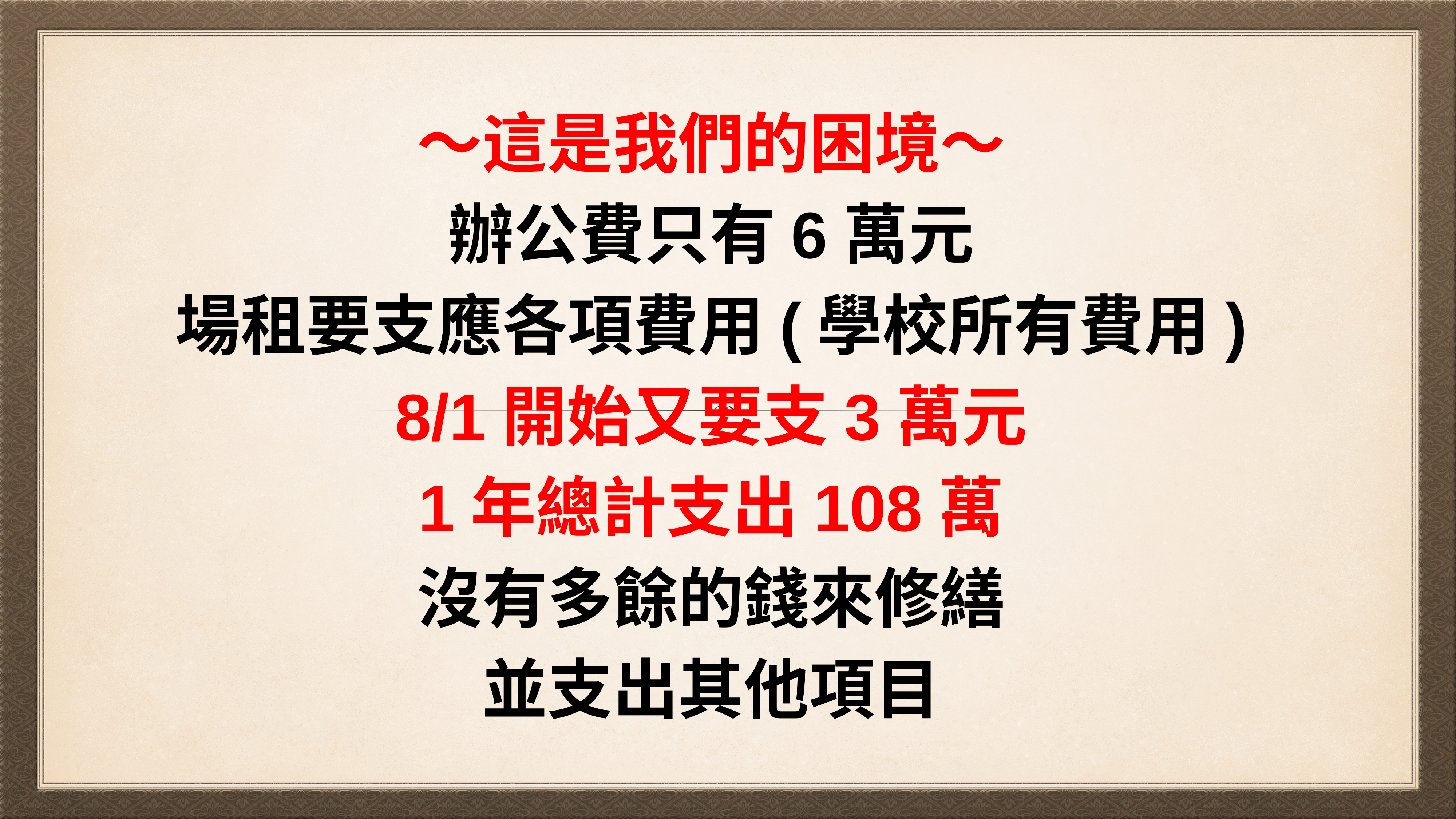

# ～這是我們的困境～
辦公費只有6萬元
場租要支應各項費用(學校所有費用)
8/1開始又要支3萬元
1年總計支出108萬
沒有多餘的錢來修繕
並支出其他項目